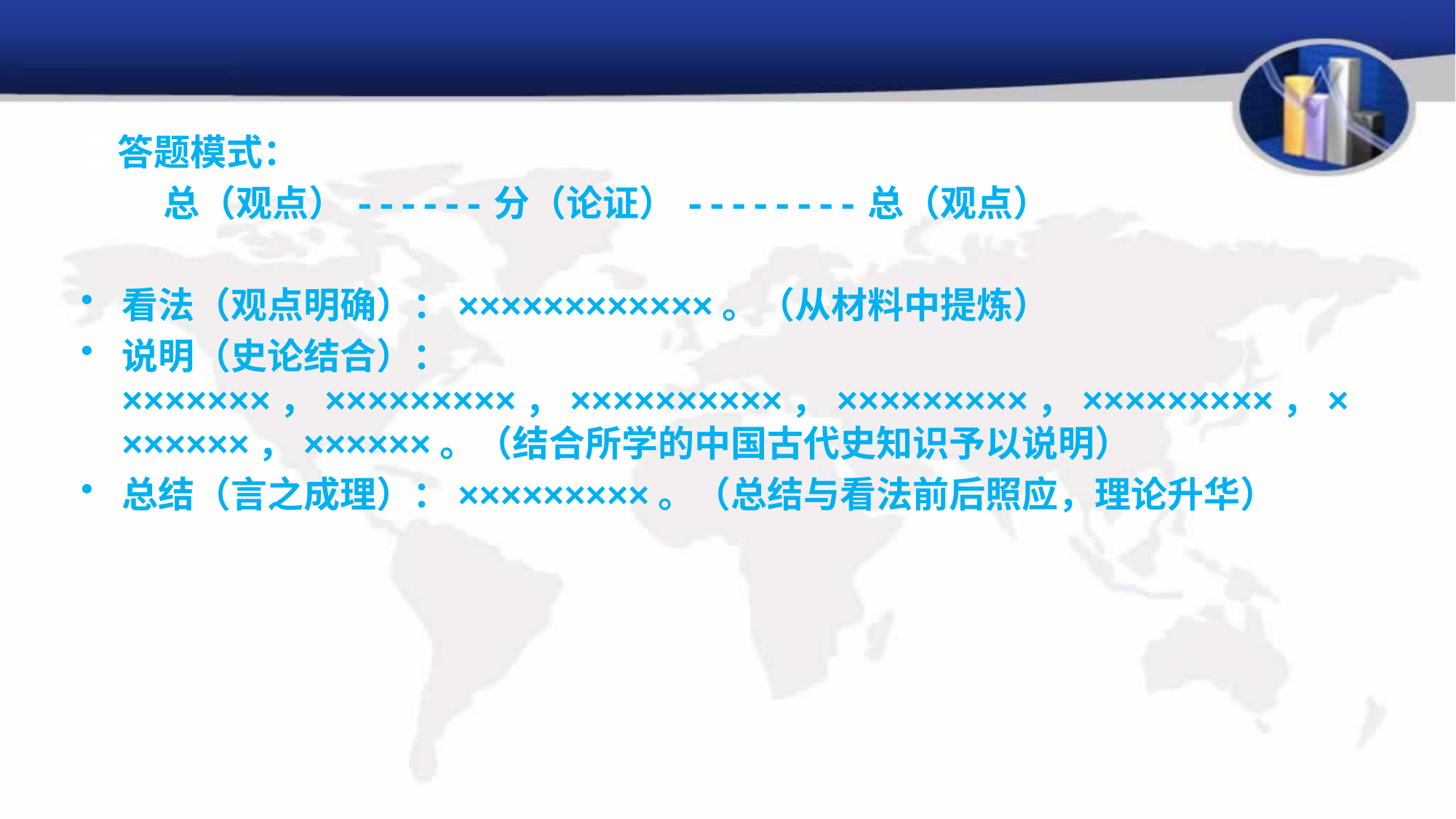

三答题模式：
         总（观点）------分（论证）--------总（观点）

看法（观点明确）：××××××××××××。（从材料中提炼）
说明（史论结合）：×××××××，×××××××××，××××××××××，×××××××××，×××××××××，×××××××，××××××。（结合所学的中国古代史知识予以说明）
总结（言之成理）：×××××××××。（总结与看法前后照应，理论升华）